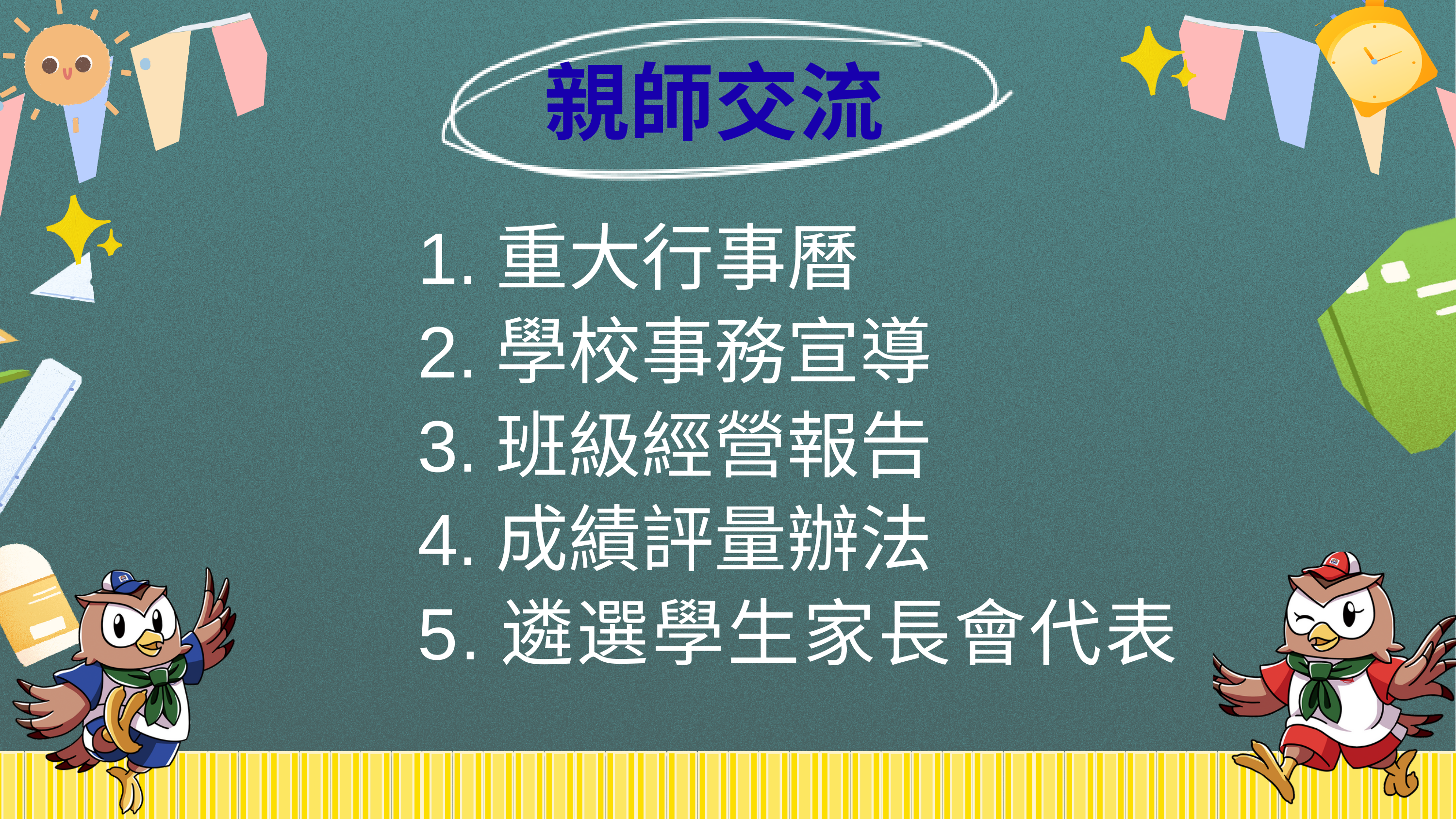

親師交流

1.重大行事曆
2.學校事務宣導
3.班級經營報告
4.成績評量辦法
5.遴選學生家長會代表